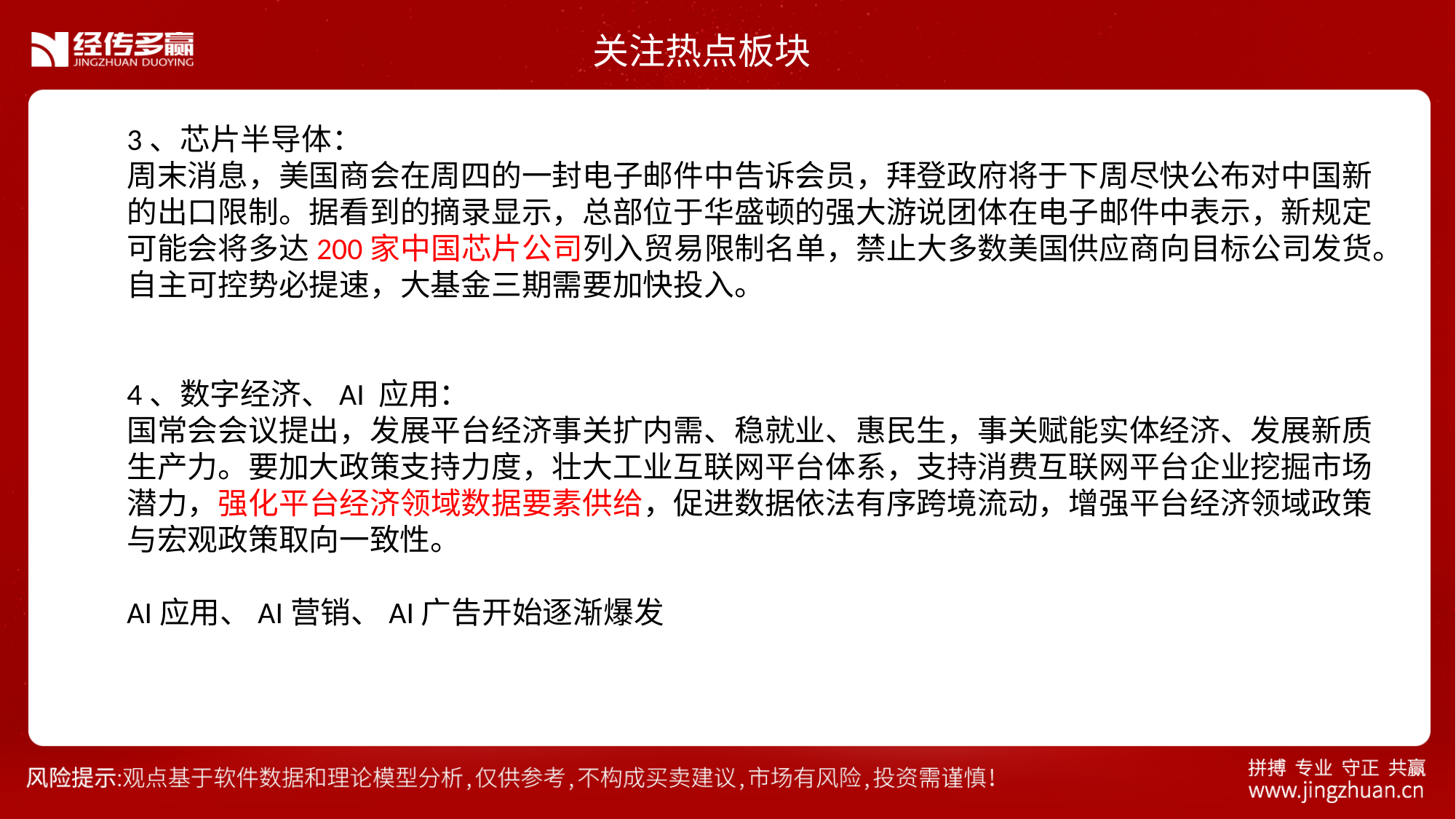

关注热点板块
3、芯片半导体：
周末消息，美国商会在周四的一封电子邮件中告诉会员，拜登政府将于下周尽快公布对中国新的出口限制。据看到的摘录显示，总部位于华盛顿的强大游说团体在电子邮件中表示，新规定可能会将多达200家中国芯片公司列入贸易限制名单，禁止大多数美国供应商向目标公司发货。
自主可控势必提速，大基金三期需要加快投入。

4、数字经济、AI 应用：
国常会会议提出，发展平台经济事关扩内需、稳就业、惠民生，事关赋能实体经济、发展新质生产力。要加大政策支持力度，壮大工业互联网平台体系，支持消费互联网平台企业挖掘市场潜力，强化平台经济领域数据要素供给，促进数据依法有序跨境流动，增强平台经济领域政策与宏观政策取向一致性。

AI应用、AI营销、AI广告开始逐渐爆发